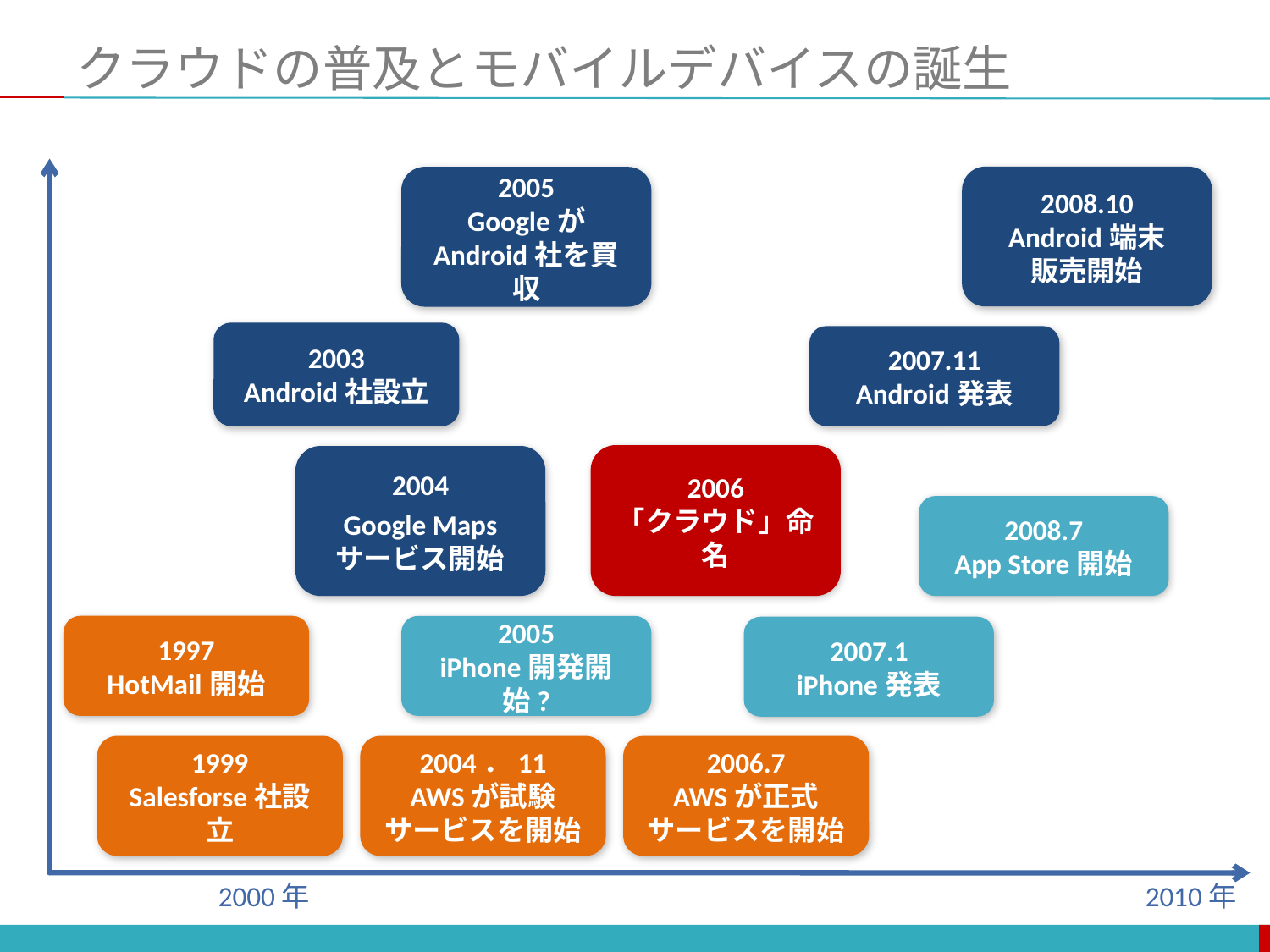

# クラウドの普及とモバイルデバイスの誕生
2008.10
Android端末
販売開始
2005
Googleが
Android社を買収
2003
Android社設立
2007.11
Android発表
2006
「クラウド」命名
2004
Google Maps
サービス開始
2008.7
App Store開始
1997
HotMail開始
2005
iPhone開発開始?
2007.1
iPhone発表
1999
Salesforse社設立
2004．11
AWSが試験
サービスを開始
2006.7
AWSが正式
サービスを開始
2000年
2010年